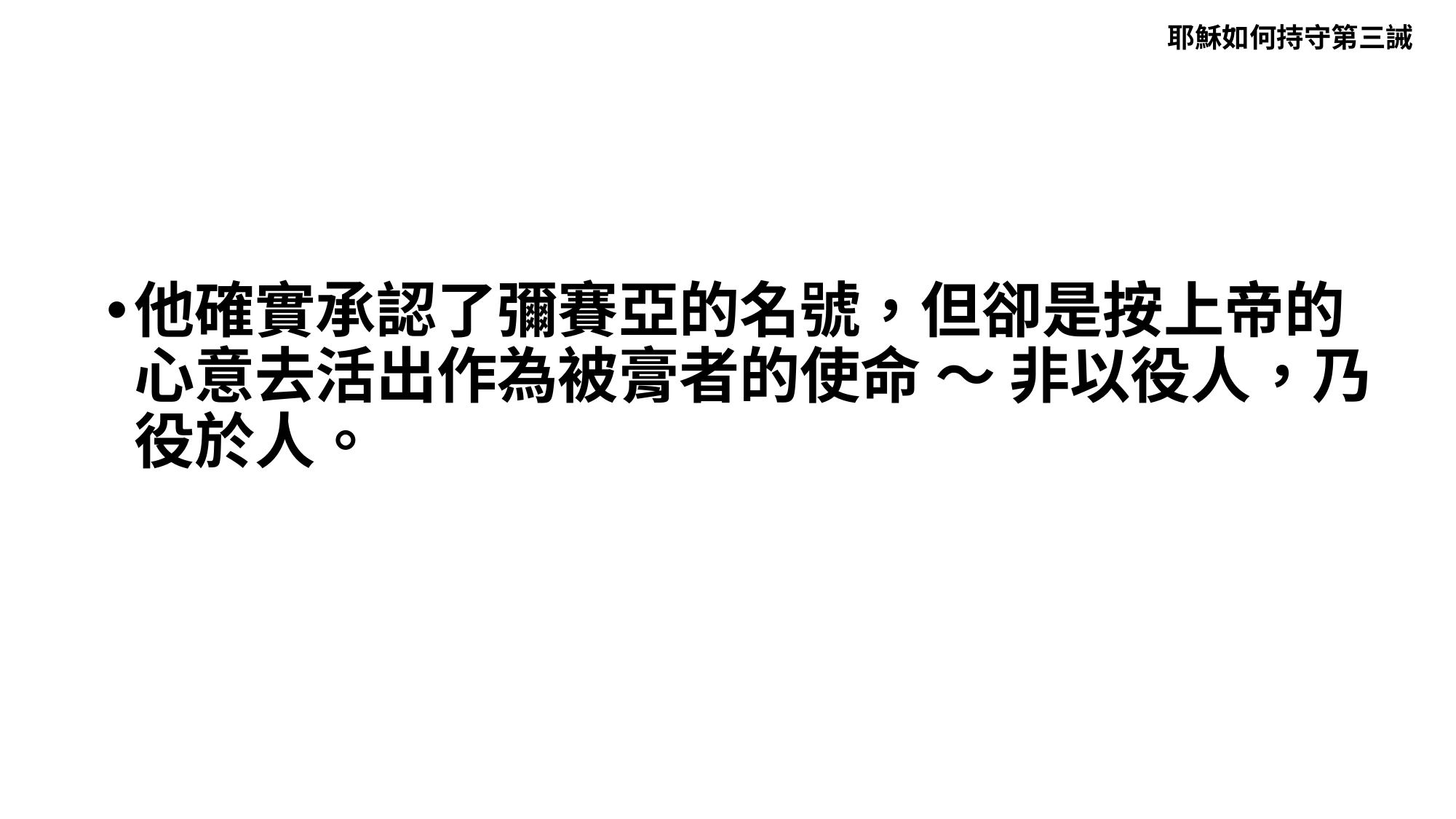

耶穌如何持守第三誡
他確實承認了彌賽亞的名號，但卻是按上帝的心意去活出作為被膏者的使命 ～ 非以役人，乃役於人。